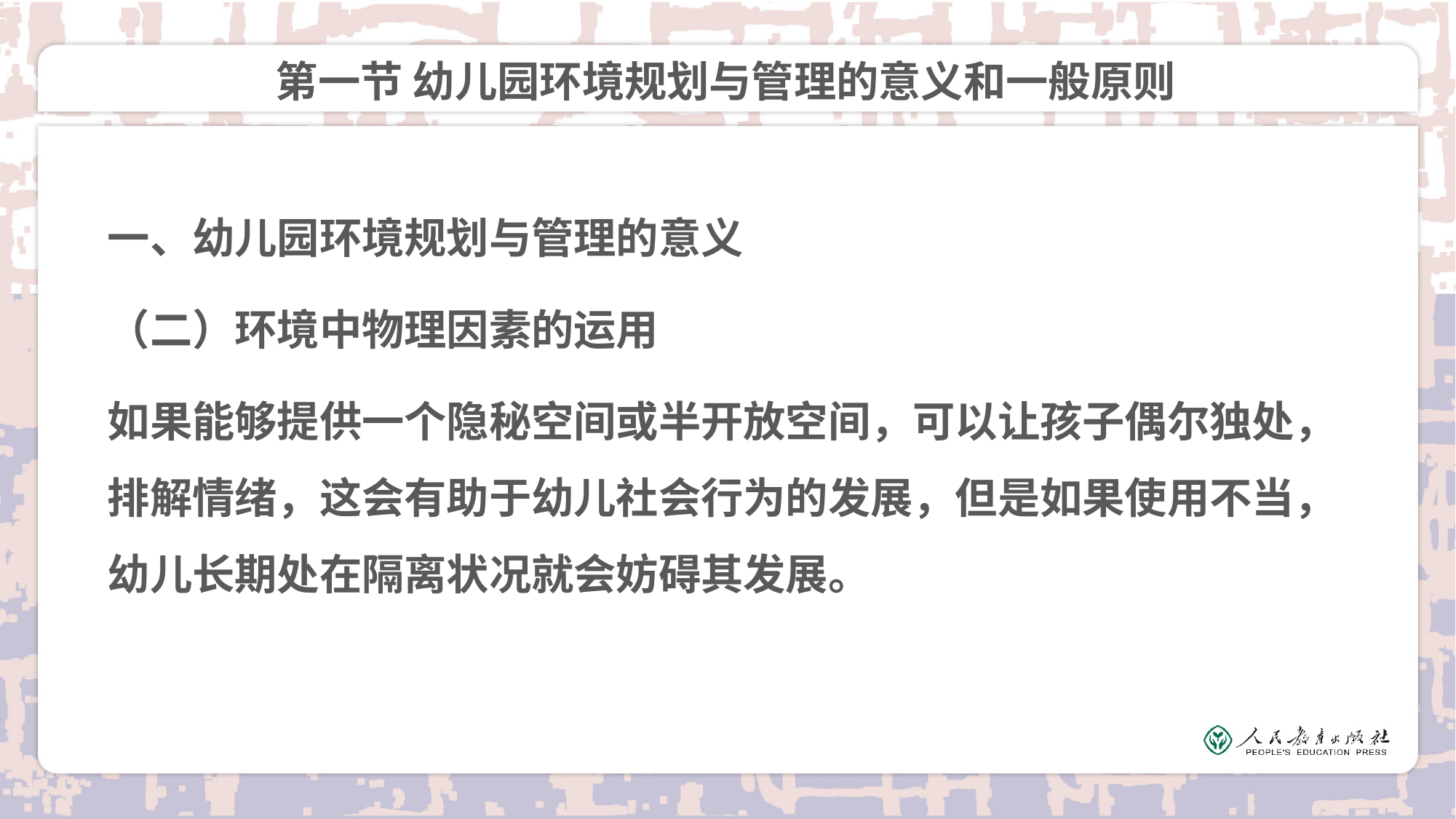

# 第一节 幼儿园环境规划与管理的意义和一般原则
一、幼儿园环境规划与管理的意义
（二）环境中物理因素的运用
如果能够提供一个隐秘空间或半开放空间，可以让孩子偶尔独处，排解情绪，这会有助于幼儿社会行为的发展，但是如果使用不当，幼儿长期处在隔离状况就会妨碍其发展。